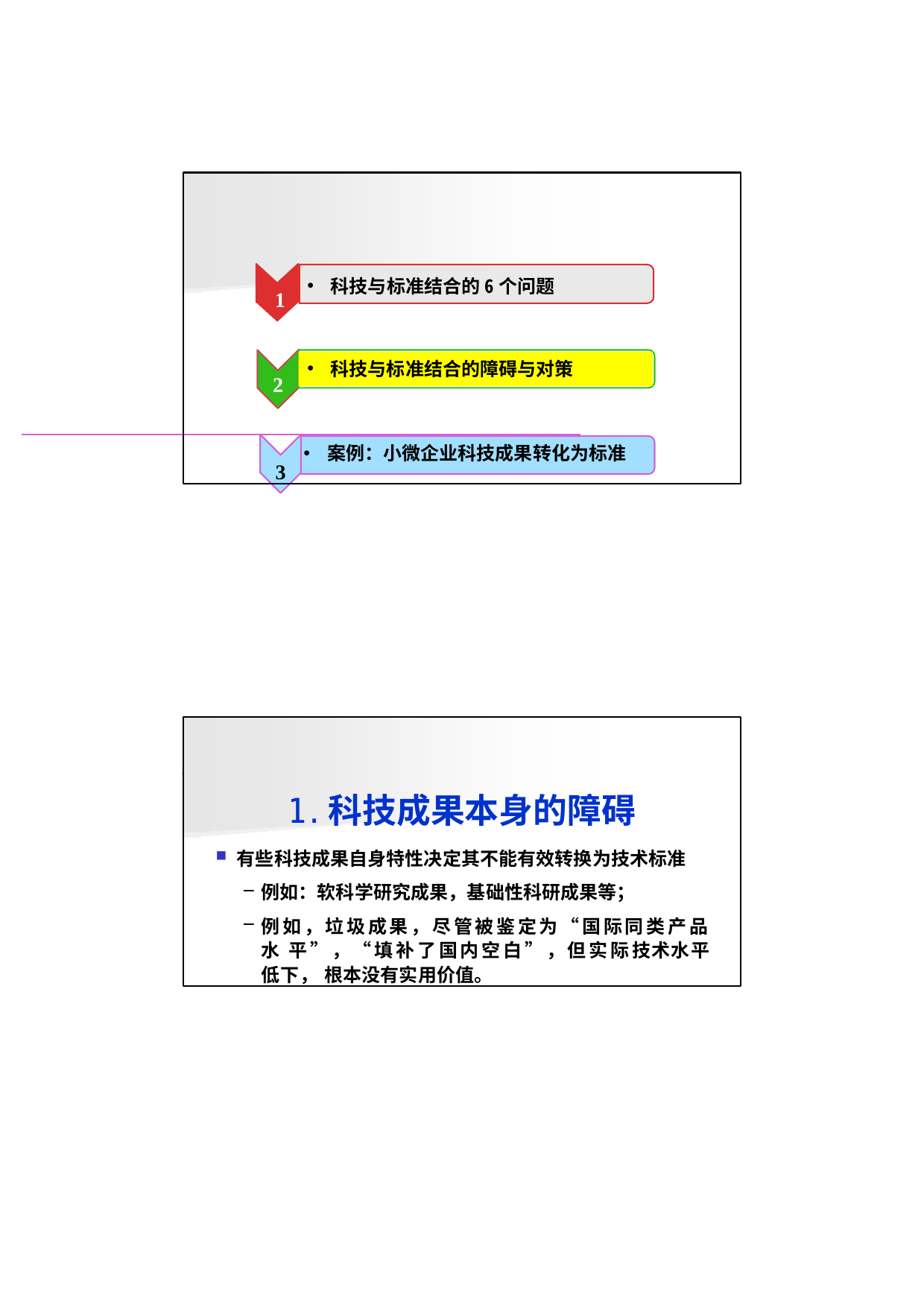

1

2

3
科技与标准结合的6个问题

科技与标准结合的障碍与对策

案例：小微企业科技成果转化为标准

1.科技成果本身的障碍
有些科技成果自身特性决定其不能有效转换为技术标准
例如：软科学研究成果，基础性科研成果等；
例如，垃圾成果，尽管被鉴定为“国际同类产品水 平”，“填补了国内空白”，但实际技术水平低下， 根本没有实用价值。